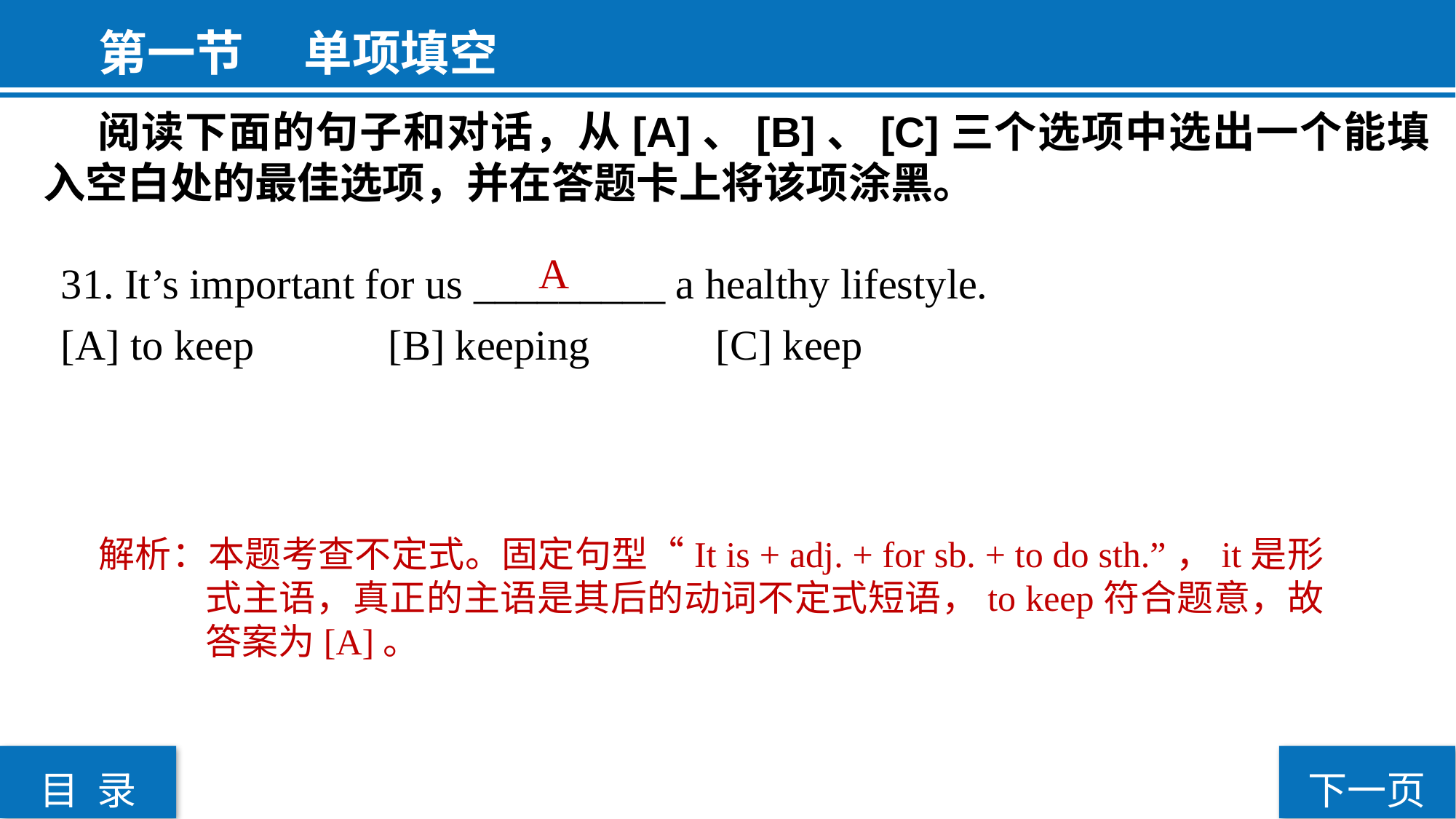

第一节  单项填空
    阅读下面的句子和对话，从[A]、[B]、[C]三个选项中选出一个能填入空白处的最佳选项，并在答题卡上将该项涂黑。
A
31. It’s important for us _________ a healthy lifestyle.
[A] to keep 		[B] keeping 		[C] keep
解析：本题考查不定式。固定句型“It is + adj. + for sb. + to do sth.”，it是形式主语，真正的主语是其后的动词不定式短语，to keep符合题意，故答案为[A]。